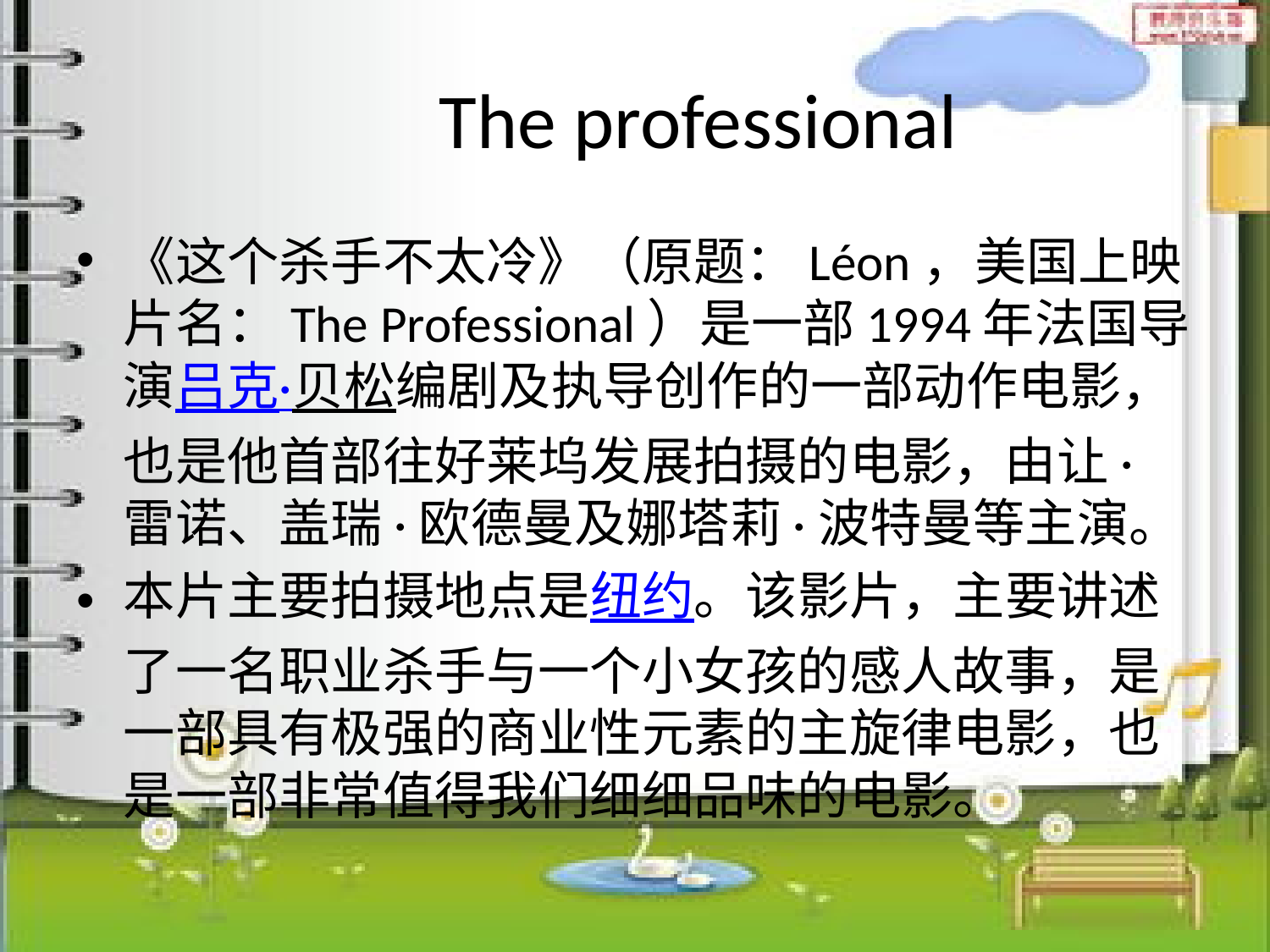

# The professional
《这个杀手不太冷》（原题：Léon，美国上映片名：The Professional）是一部1994年法国导演吕克·贝松编剧及执导创作的一部动作电影，也是他首部往好莱坞发展拍摄的电影，由让·雷诺、盖瑞·欧德曼及娜塔莉·波特曼等主演。
本片主要拍摄地点是纽约。该影片，主要讲述了一名职业杀手与一个小女孩的感人故事，是一部具有极强的商业性元素的主旋律电影，也是一部非常值得我们细细品味的电影。